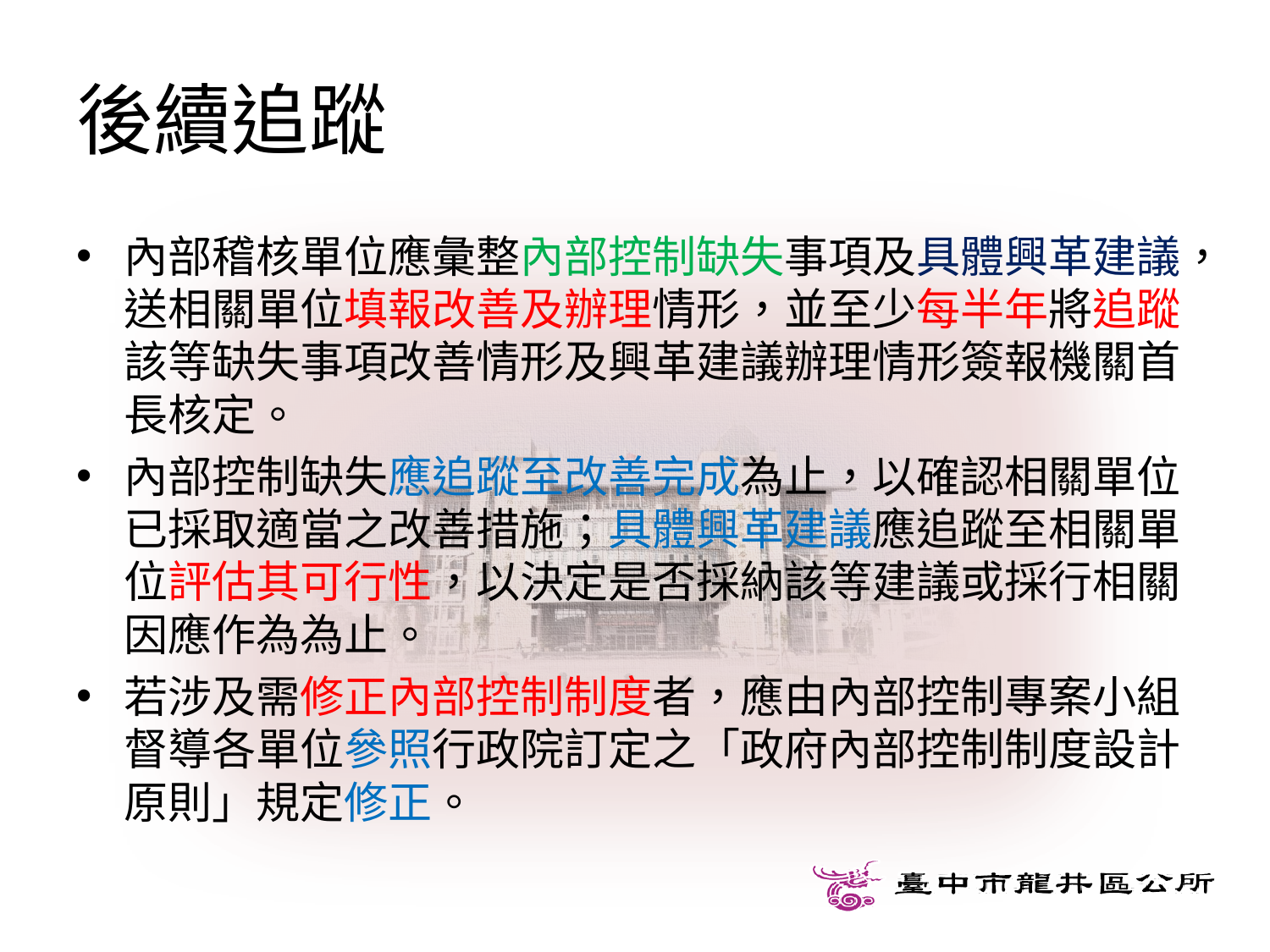

# 後續追蹤
內部稽核單位應彙整內部控制缺失事項及具體興革建議，送相關單位填報改善及辦理情形，並至少每半年將追蹤該等缺失事項改善情形及興革建議辦理情形簽報機關首長核定。
內部控制缺失應追蹤至改善完成為止，以確認相關單位已採取適當之改善措施；具體興革建議應追蹤至相關單位評估其可行性，以決定是否採納該等建議或採行相關因應作為為止。
若涉及需修正內部控制制度者，應由內部控制專案小組督導各單位參照行政院訂定之「政府內部控制制度設計原則」規定修正。